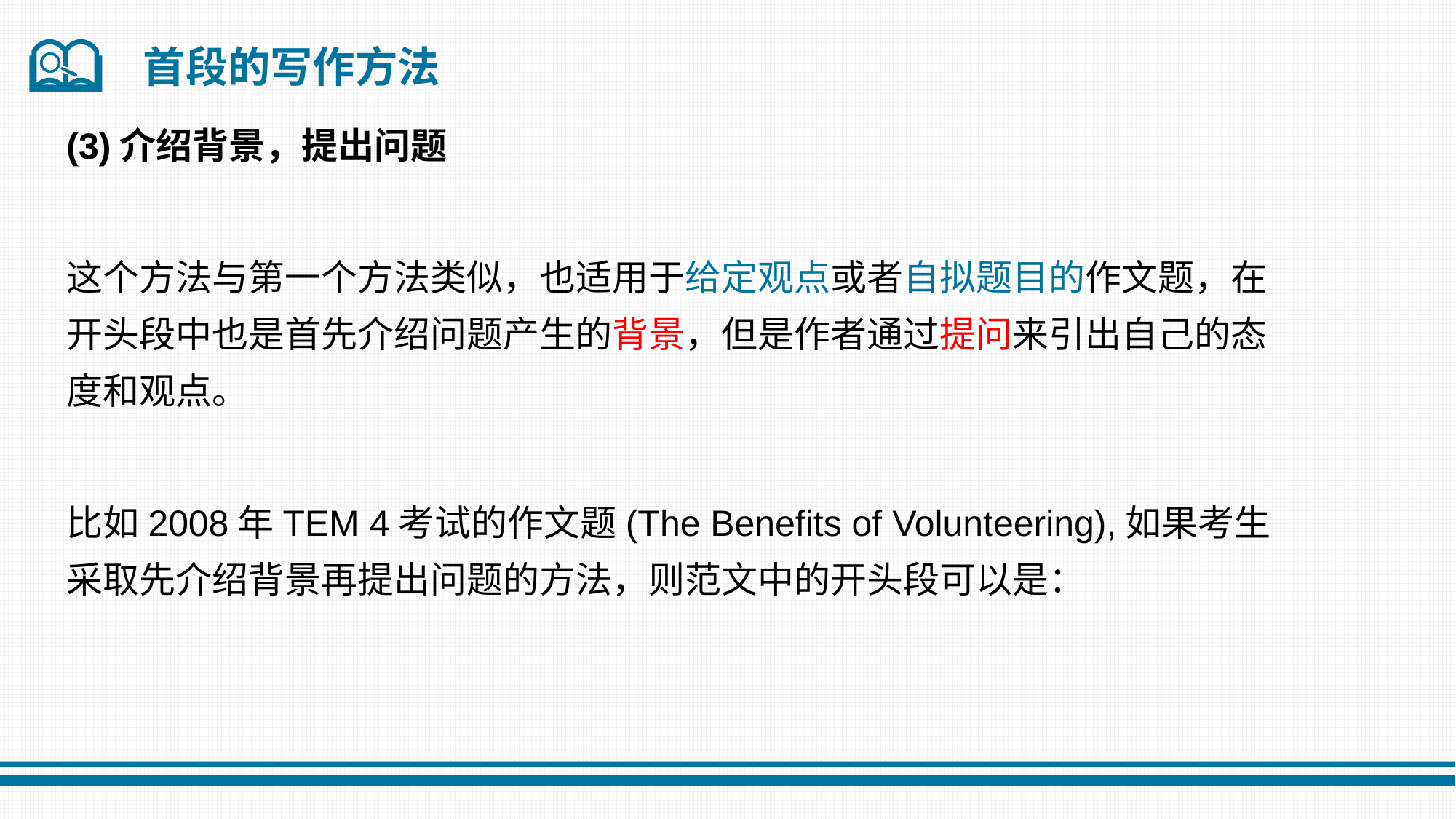

首段的写作方法
(3)介绍背景，提出问题

这个方法与第一个方法类似，也适用于给定观点或者自拟题目的作文题，在开头段中也是首先介绍问题产生的背景，但是作者通过提问来引出自己的态度和观点。

比如2008年TEM 4考试的作文题(The Benefits of Volunteering),如果考生采取先介绍背景再提出问题的方法，则范文中的开头段可以是：